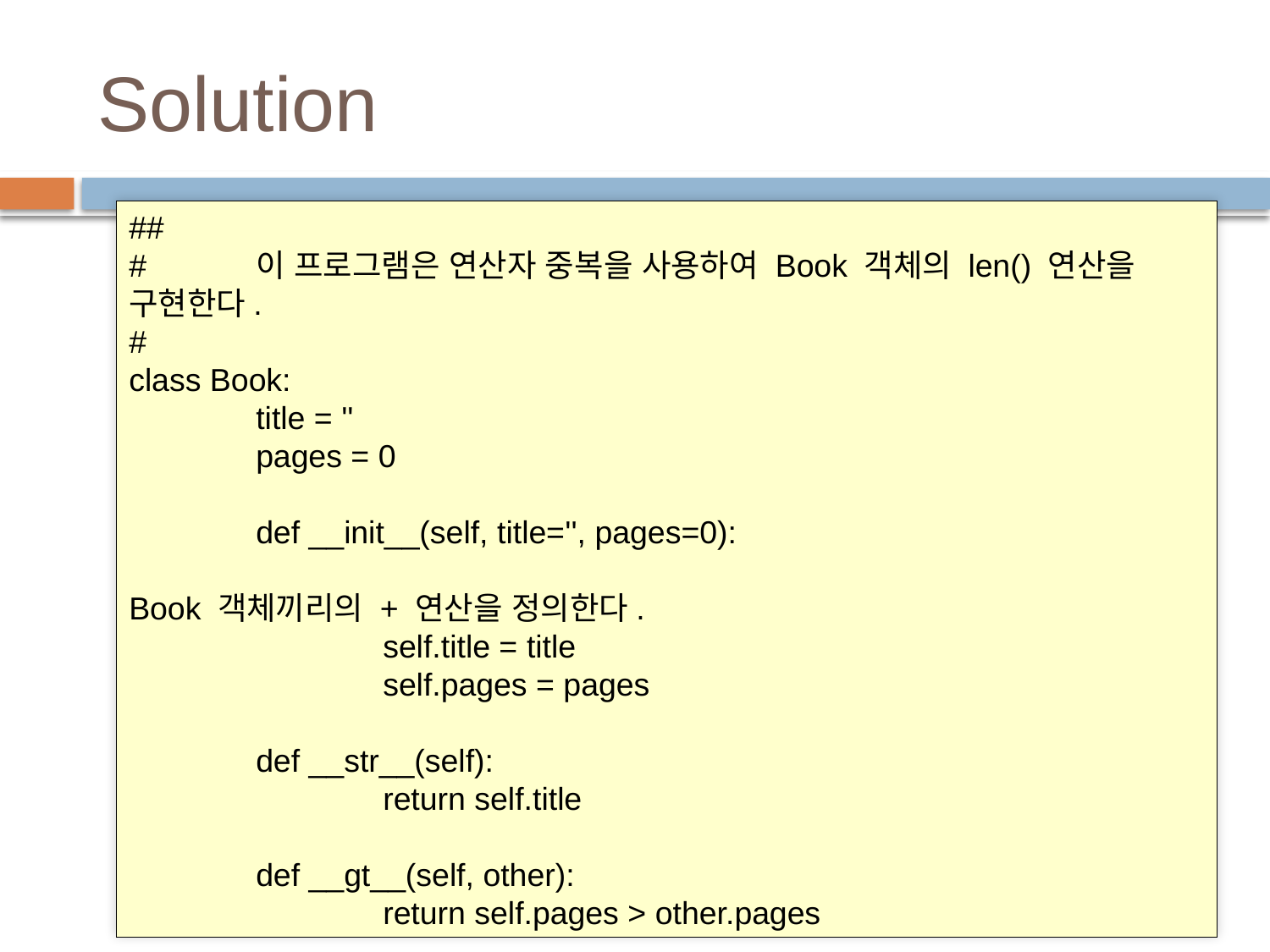

# Solution
##
#	이 프로그램은 연산자 중복을 사용하여 Book 객체의 len() 연산을 구현한다.
#
class Book:
	title = ''
	pages = 0

	def __init__(self, title='', pages=0):

Book 객체끼리의 + 연산을 정의한다.
		self.title = title
		self.pages = pages

	def __str__(self):
		return self.title

	def __gt__(self, other):
		return self.pages > other.pages